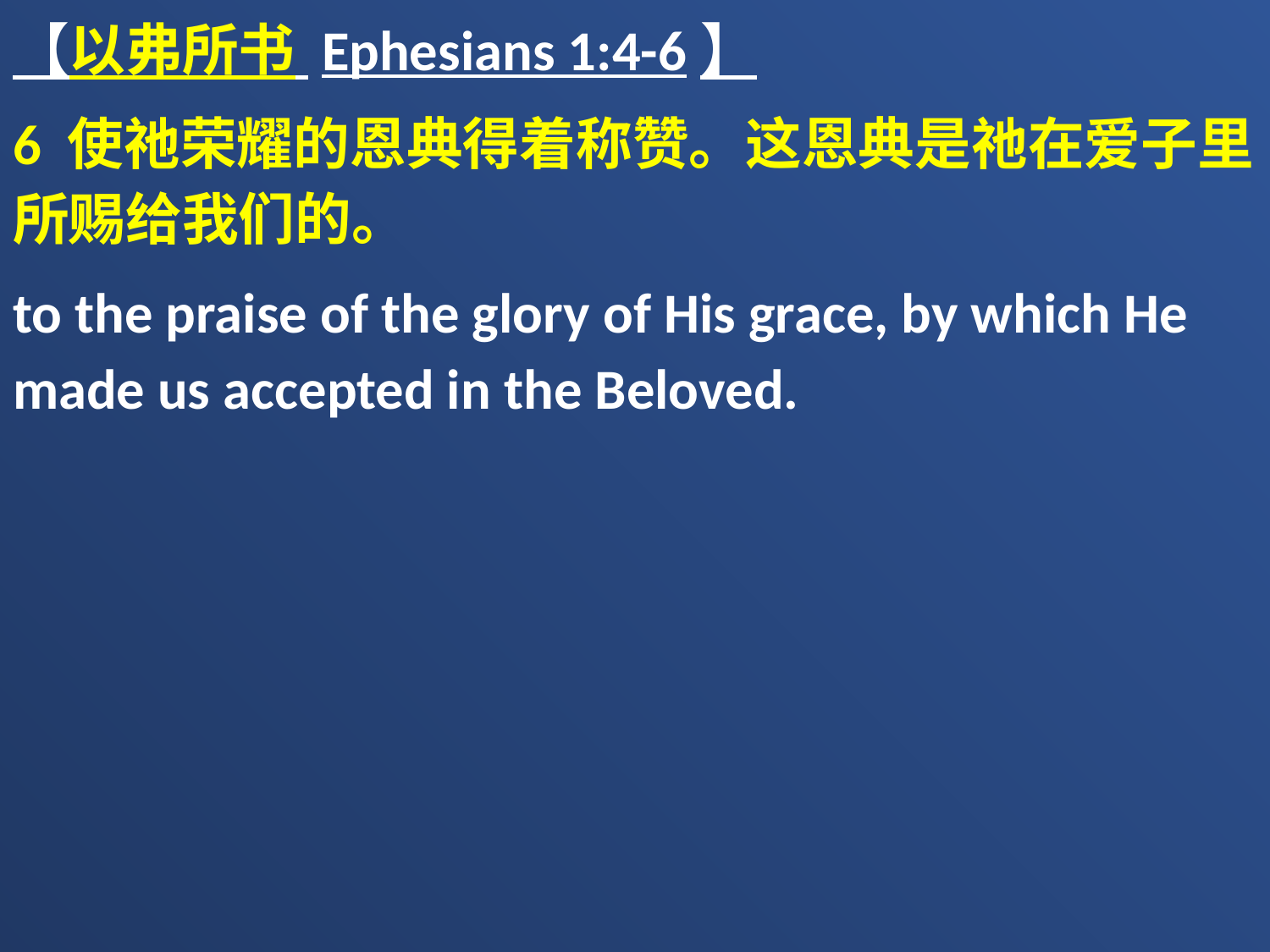

【以弗所书 Ephesians 1:4-6】
6 使祂荣耀的恩典得着称赞。这恩典是祂在爱子里所赐给我们的。
to the praise of the glory of His grace, by which He made us accepted in the Beloved.